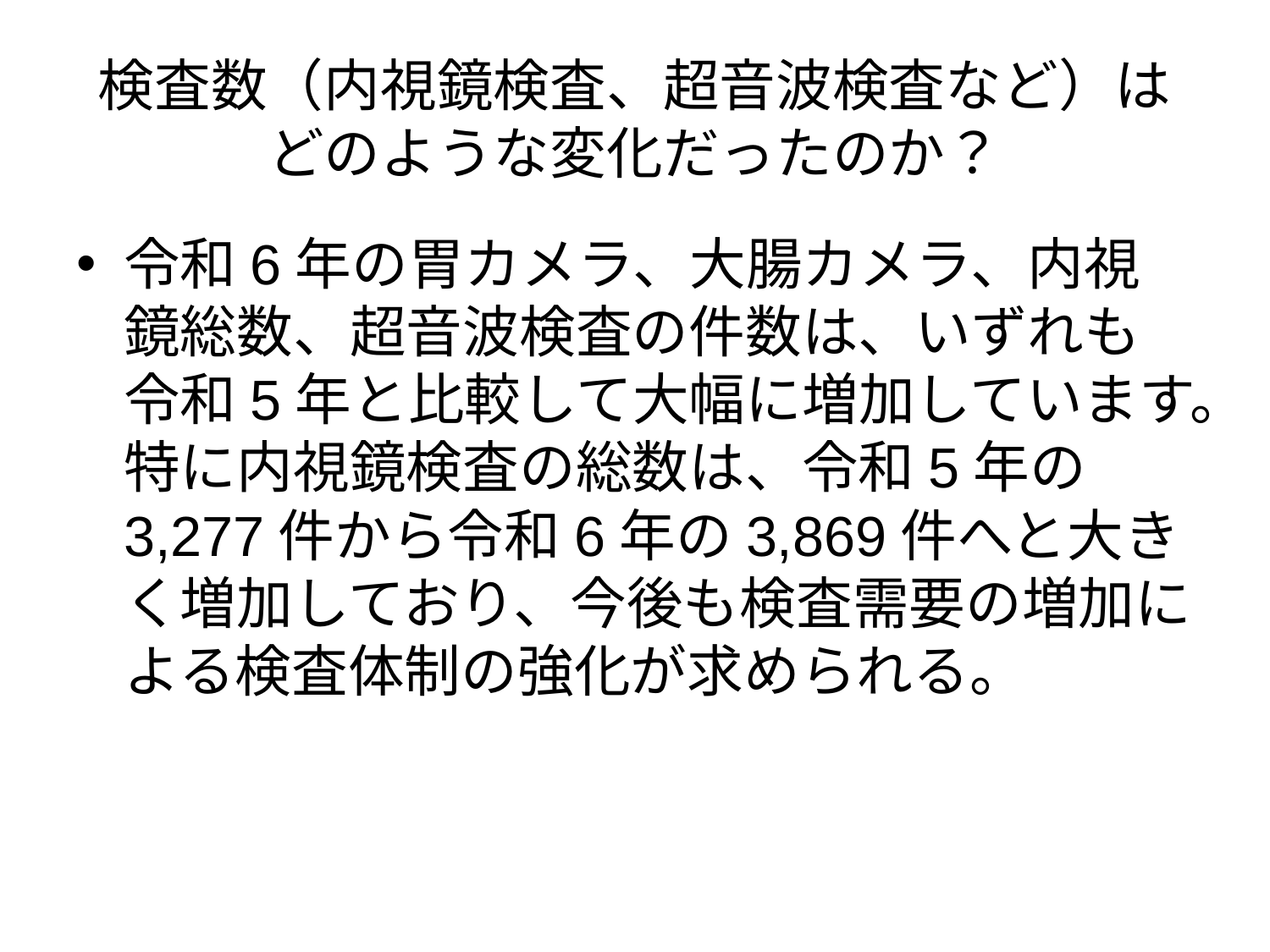

# 検査数（内視鏡検査、超音波検査など）は どのような変化だったのか？
令和6年の胃カメラ、大腸カメラ、内視鏡総数、超音波検査の件数は、いずれも令和5年と比較して大幅に増加しています。特に内視鏡検査の総数は、令和5年の3,277件から令和6年の3,869件へと大きく増加しており、今後も検査需要の増加による検査体制の強化が求められる。